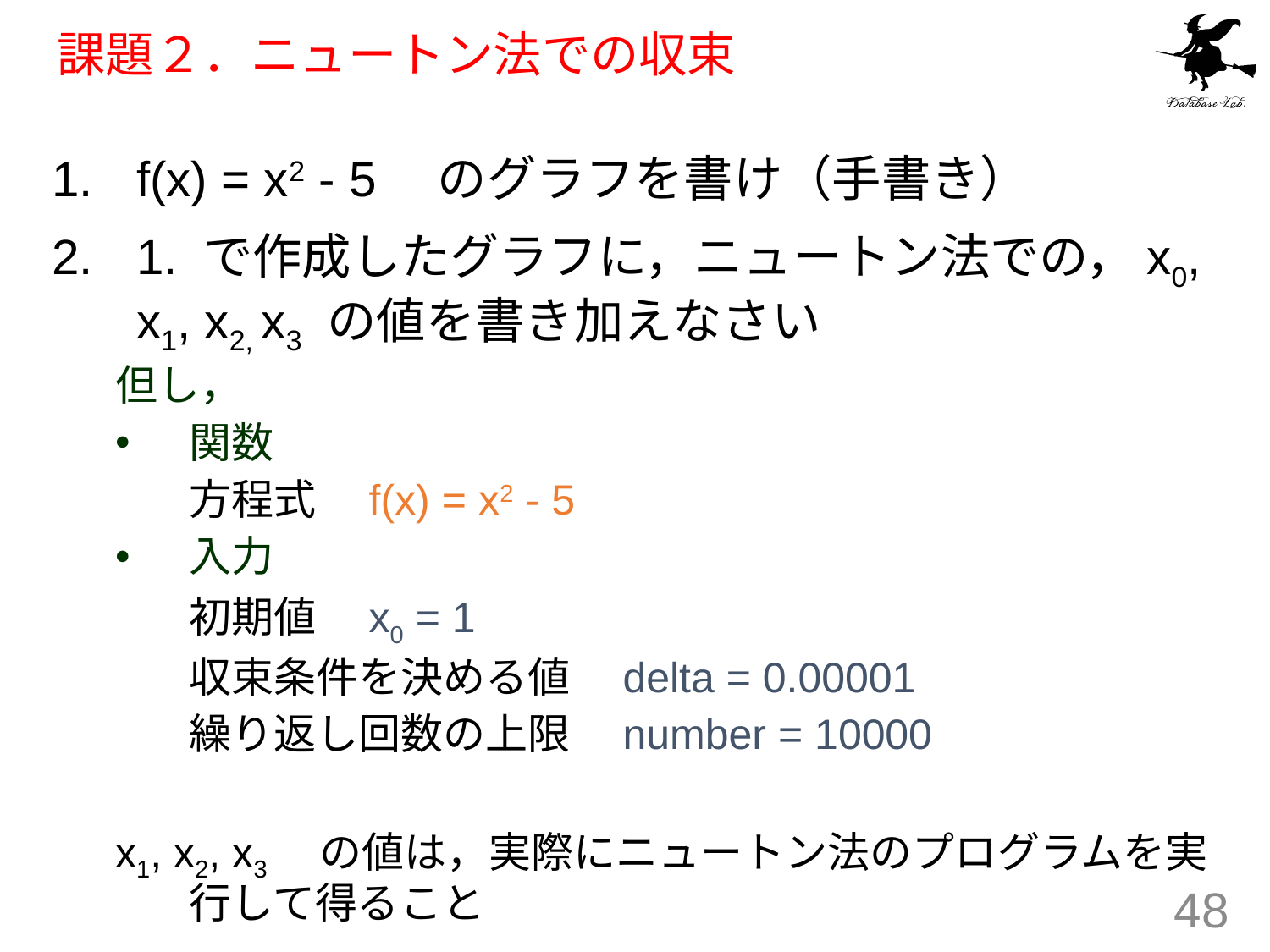

# 課題２．ニュートン法での収束
f(x) = x2 - 5　のグラフを書け（手書き）
1. で作成したグラフに，ニュートン法での，x0, x1, x2, x3 の値を書き加えなさい
但し，
関数
	方程式　f(x) = x2 - 5
入力
	初期値　x0 = 1
	収束条件を決める値　delta = 0.00001
	繰り返し回数の上限　number = 10000

x1, x2, x3　の値は，実際にニュートン法のプログラムを実行して得ること

48